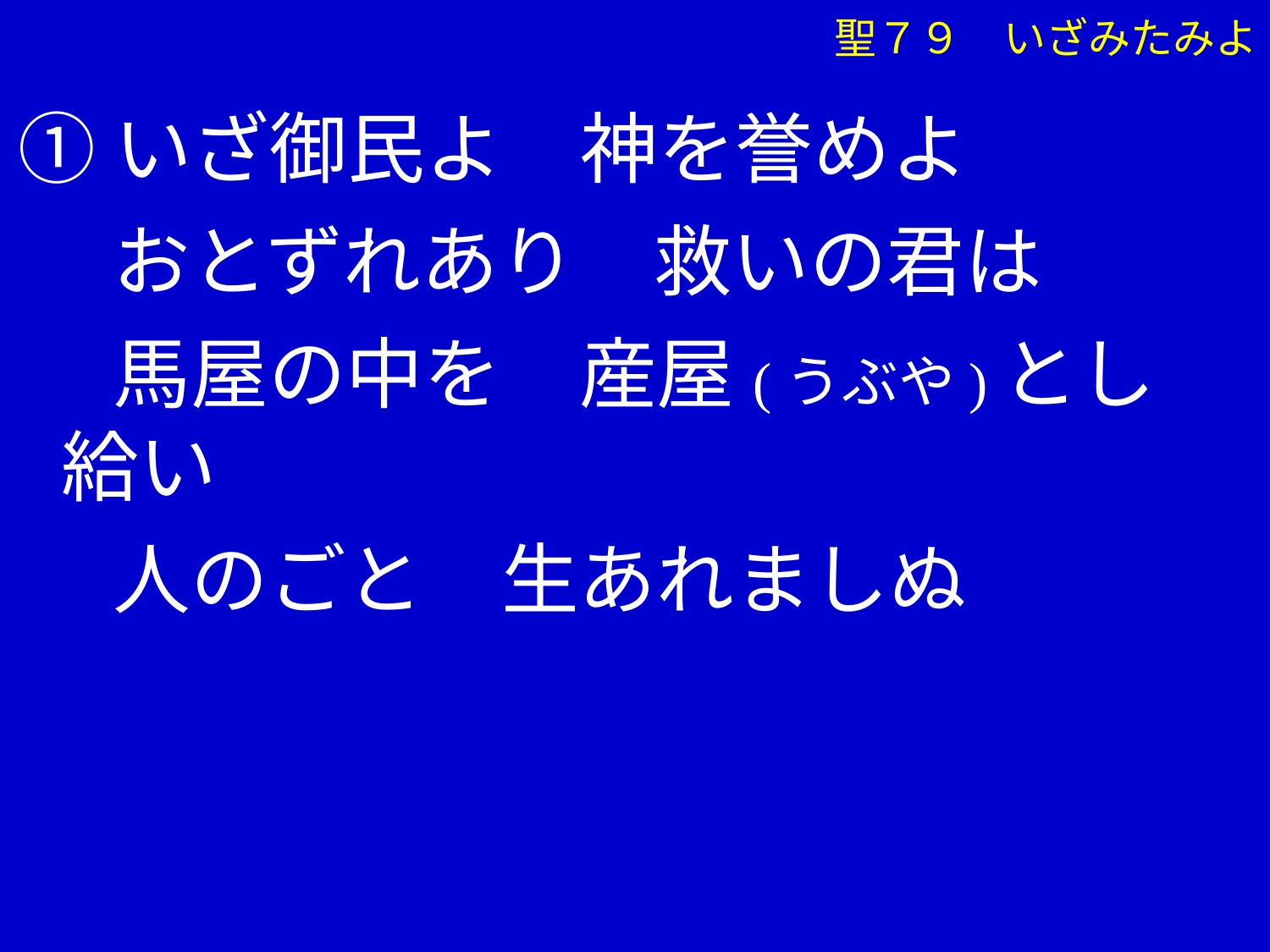

①いざ御民よ　神を誉めよ
　 おとずれあり　救いの君は
　 馬屋の中を　産屋(うぶや)とし給い
　 人のごと　生あれましぬ
聖７９　いざみたみよ